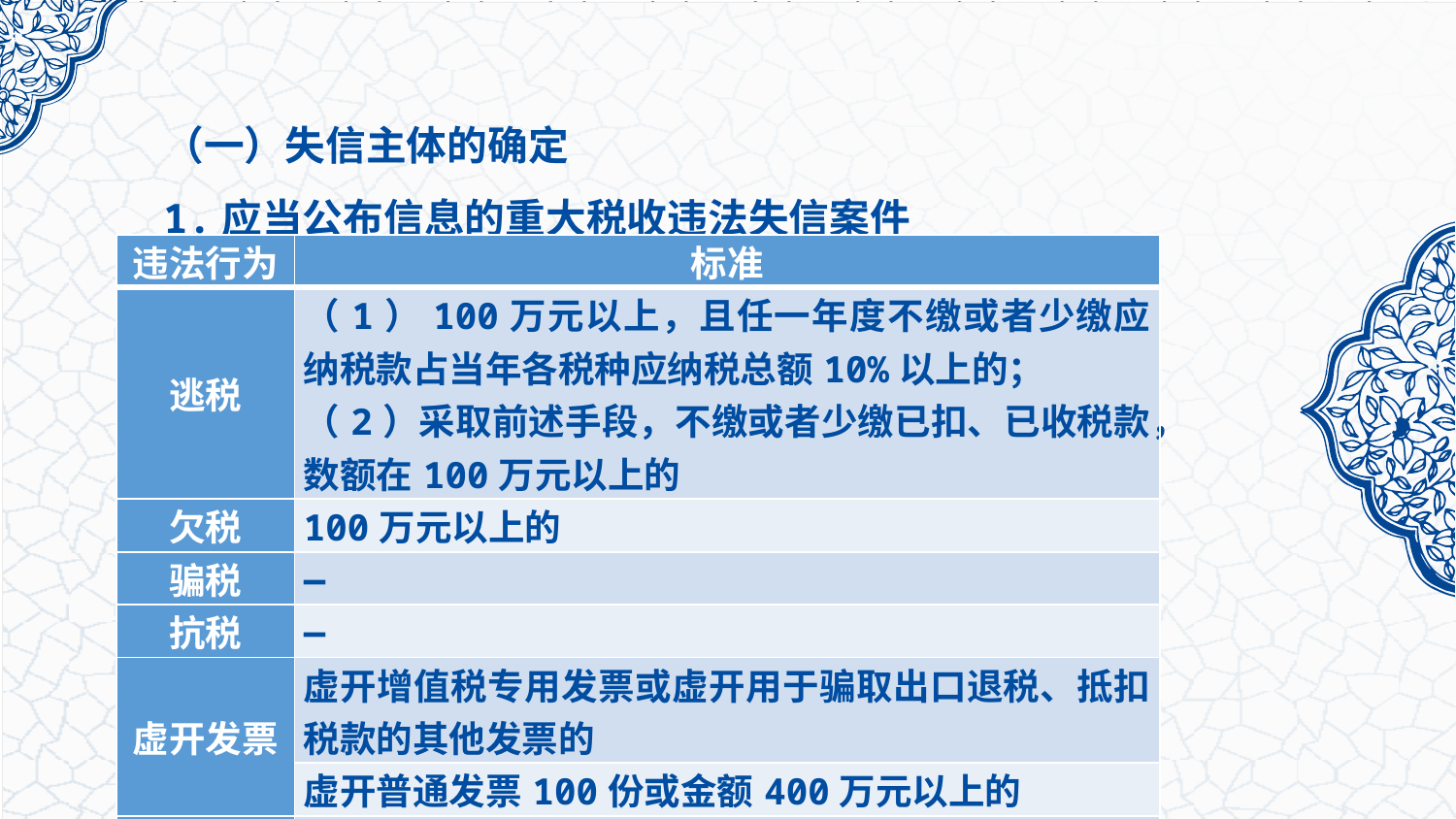

（一）失信主体的确定
1.应当公布信息的重大税收违法失信案件

| 违法行为 | 标准 |
| --- | --- |
| 逃税 | （1）100万元以上，且任一年度不缴或者少缴应纳税款占当年各税种应纳税总额10%以上的； （2）采取前述手段，不缴或者少缴已扣、已收税款，数额在100万元以上的 |
| 欠税 | 100万元以上的 |
| 骗税 | — |
| 抗税 | — |
| 虚开发票 | 虚开增值税专用发票或虚开用于骗取出口退税、抵扣税款的其他发票的 |
|  | 虚开普通发票100份或金额400万元以上的 |
| 伪造、变造 | 私自印制、伪造、变造发票，非法制造发票防伪专用品，伪造发票监制章的 |